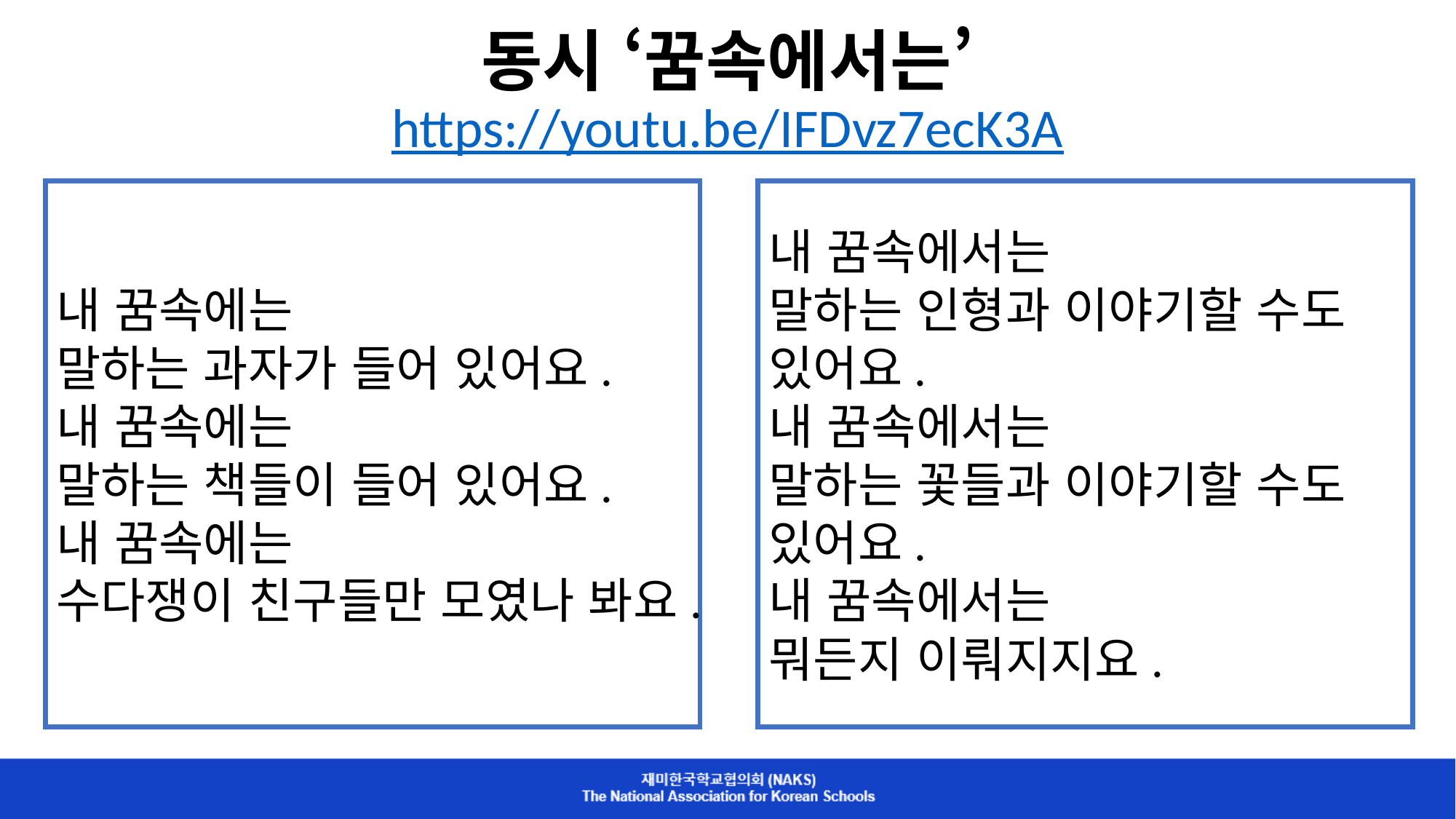

동시 ‘꿈속에서는’
https://youtu.be/IFDvz7ecK3A

내 꿈속에는
말하는 과자가 들어 있어요.
내 꿈속에는
말하는 책들이 들어 있어요.
내 꿈속에는
수다쟁이 친구들만 모였나 봐요.
내 꿈속에서는
말하는 인형과 이야기할 수도 있어요.
내 꿈속에서는
말하는 꽃들과 이야기할 수도 있어요.
내 꿈속에서는
뭐든지 이뤄지지요.